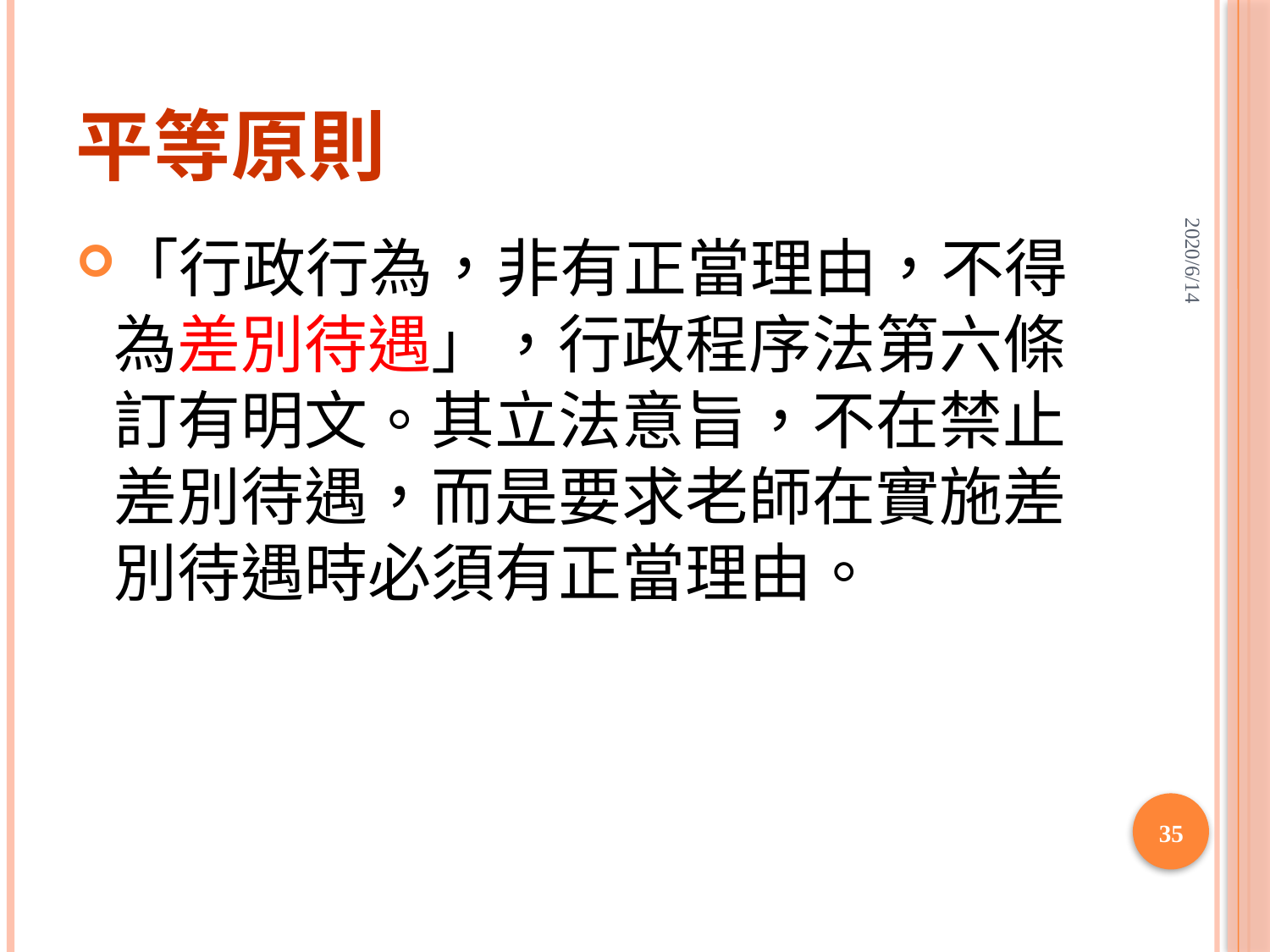

# 平等原則
2020/6/14
「行政行為，非有正當理由，不得為差別待遇」，行政程序法第六條訂有明文。其立法意旨，不在禁止差別待遇，而是要求老師在實施差別待遇時必須有正當理由。
35